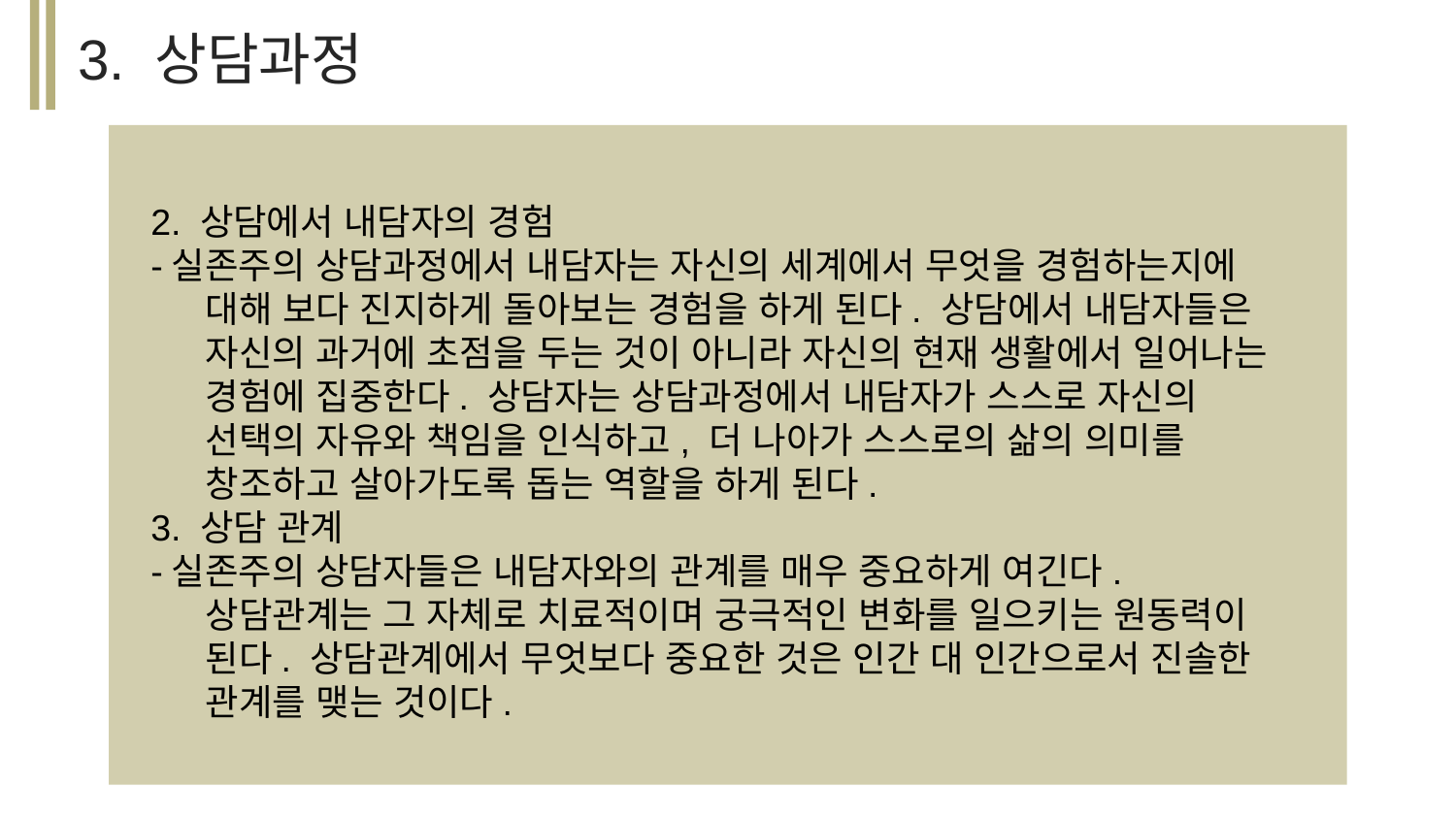

3. 상담과정

2. 상담에서 내담자의 경험
-실존주의 상담과정에서 내담자는 자신의 세계에서 무엇을 경험하는지에 대해 보다 진지하게 돌아보는 경험을 하게 된다. 상담에서 내담자들은 자신의 과거에 초점을 두는 것이 아니라 자신의 현재 생활에서 일어나는 경험에 집중한다. 상담자는 상담과정에서 내담자가 스스로 자신의 선택의 자유와 책임을 인식하고, 더 나아가 스스로의 삶의 의미를 창조하고 살아가도록 돕는 역할을 하게 된다.
3. 상담 관계
-실존주의 상담자들은 내담자와의 관계를 매우 중요하게 여긴다. 상담관계는 그 자체로 치료적이며 궁극적인 변화를 일으키는 원동력이 된다. 상담관계에서 무엇보다 중요한 것은 인간 대 인간으로서 진솔한 관계를 맺는 것이다.